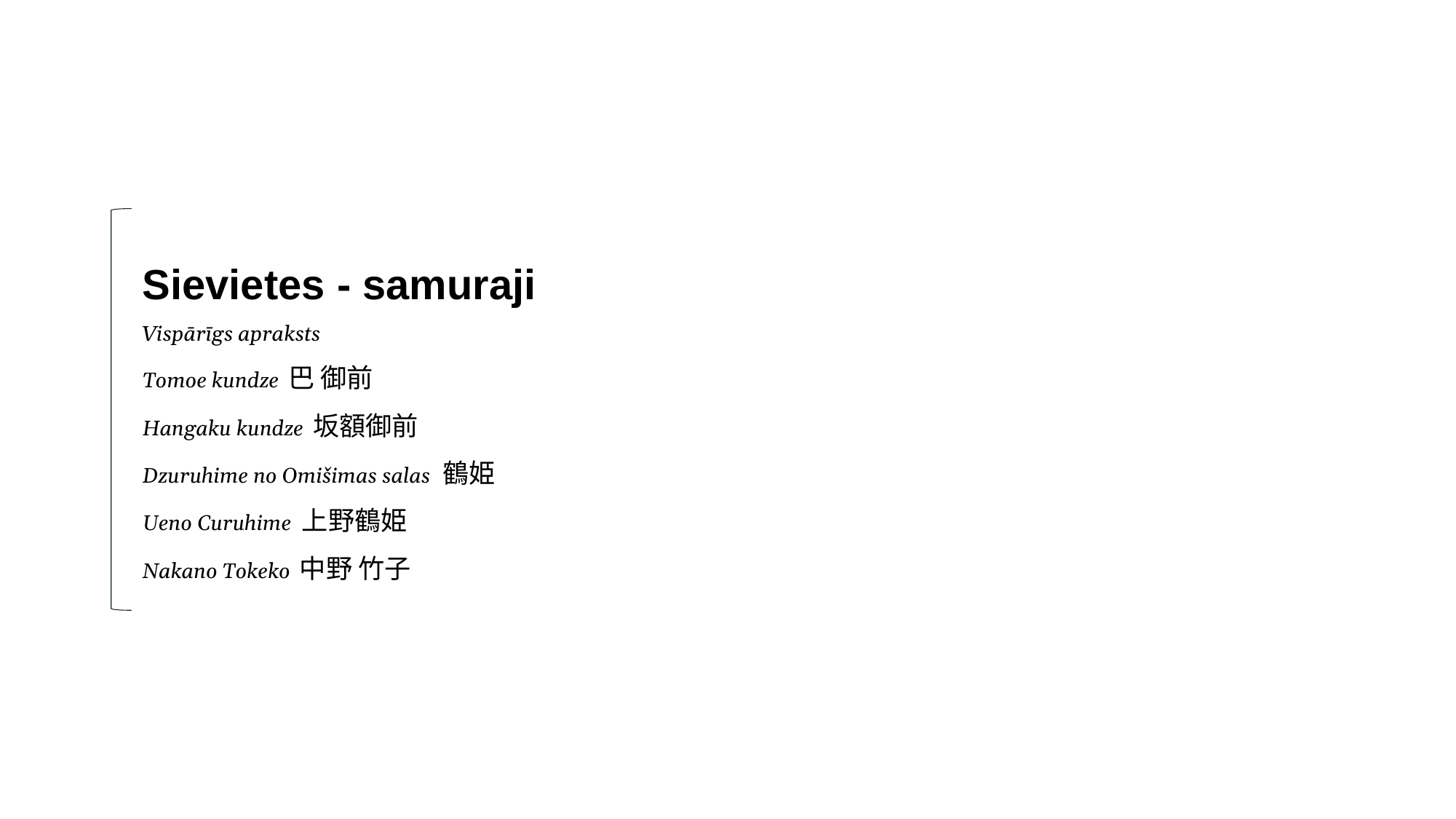

Sievietes - samuraji
Vispārīgs apraksts
Tomoe kundze 巴 御前
Hangaku kundze 坂額御前
Dzuruhime no Omišimas salas 鶴姫
Ueno Curuhime 上野鶴姫
Nakano Tokeko 中野 竹子